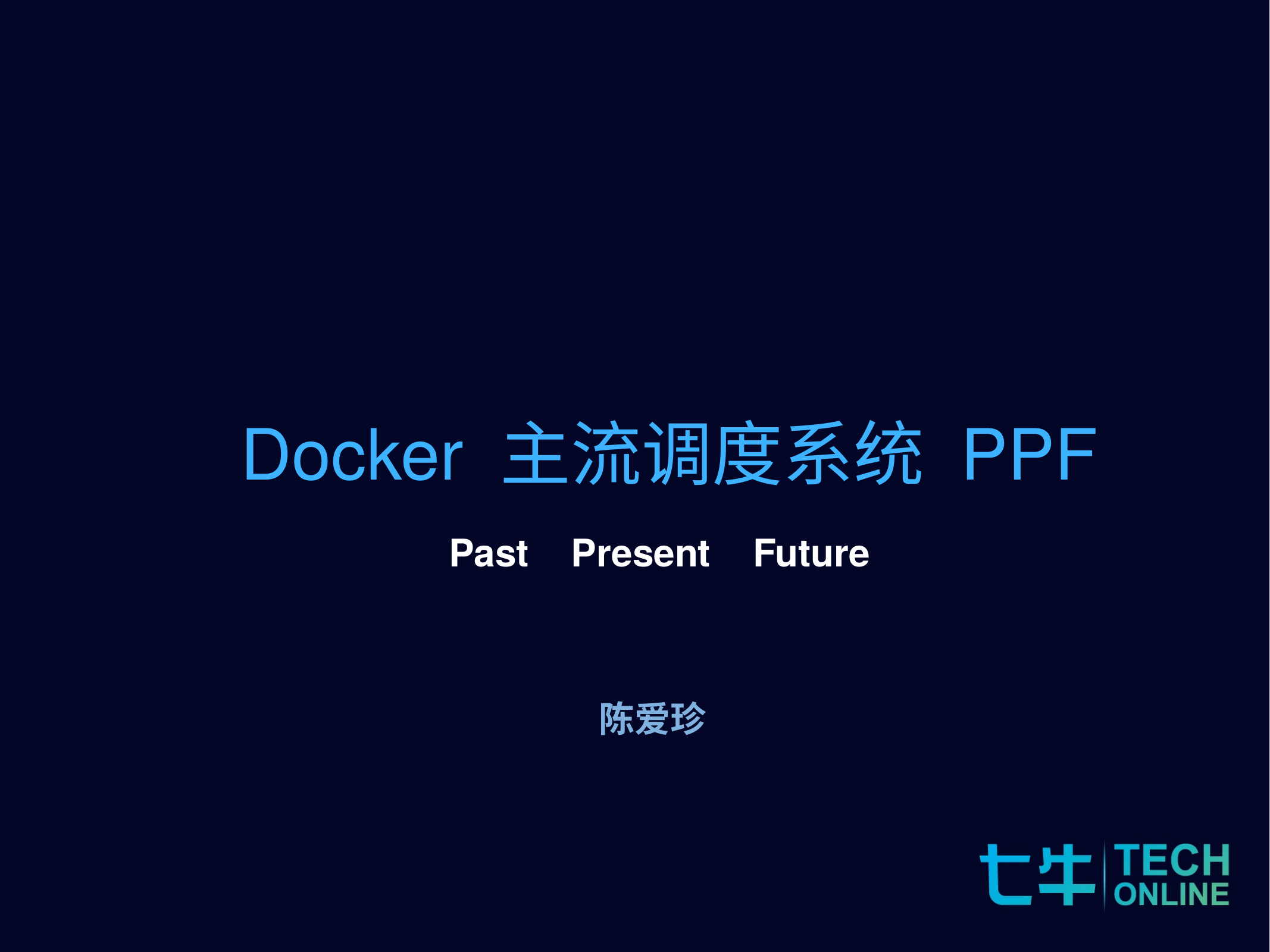

# Docker 主流调度系统 PPF
Past    Present    Future
陈爱珍